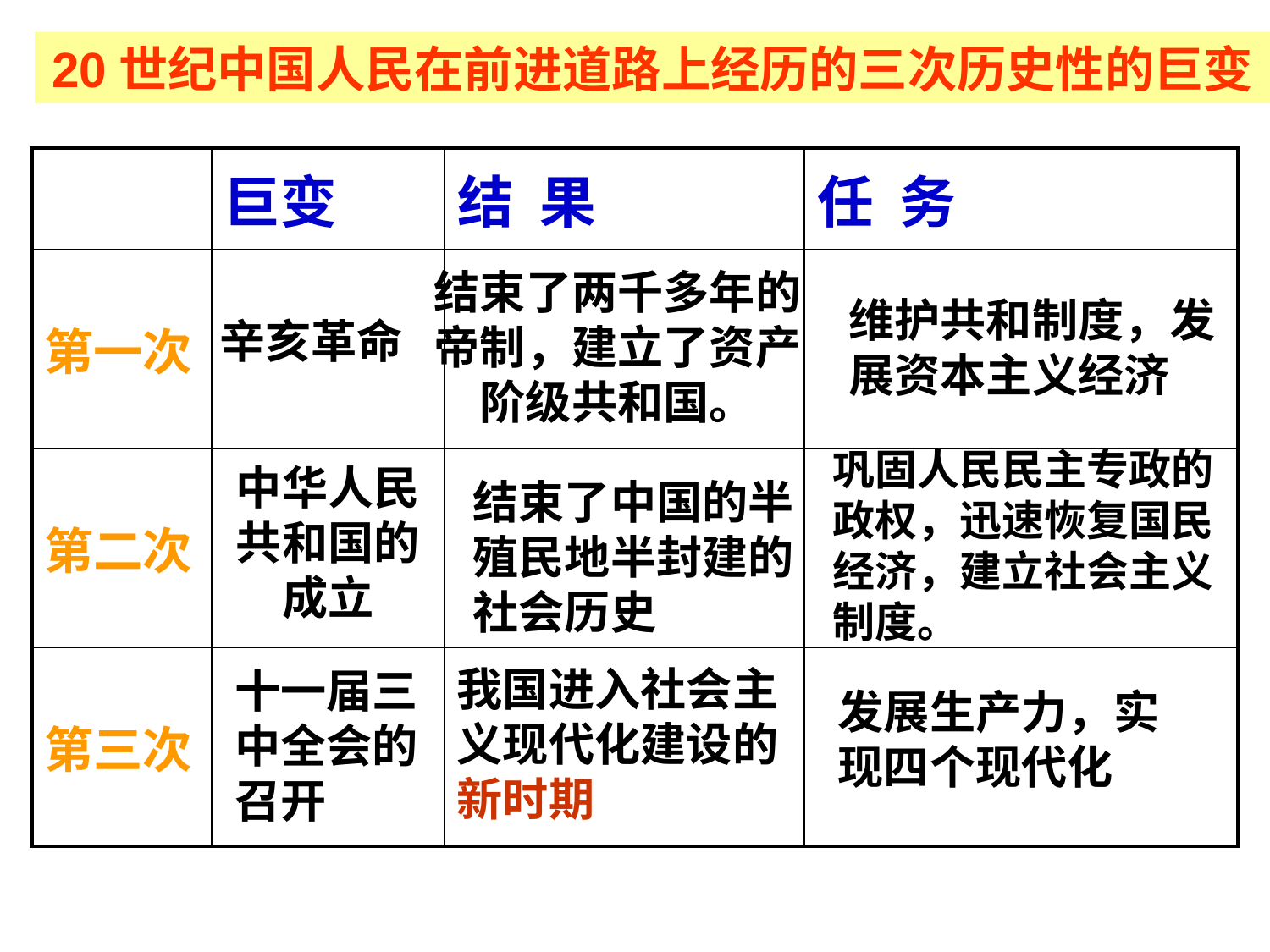

20世纪中国人民在前进道路上经历的三次历史性的巨变
|  | 巨变 | 结 果 | 任 务 |
| --- | --- | --- | --- |
| 第一次 |  |  |  |
| 第二次 |  |  |  |
| 第三次 |  |  |  |
结束了两千多年的帝制，建立了资产阶级共和国。
维护共和制度，发展资本主义经济
辛亥革命
巩固人民民主专政的政权，迅速恢复国民经济，建立社会主义制度。
中华人民共和国的成立
结束了中国的半殖民地半封建的社会历史
我国进入社会主义现代化建设的新时期
十一届三中全会的召开
发展生产力，实现四个现代化